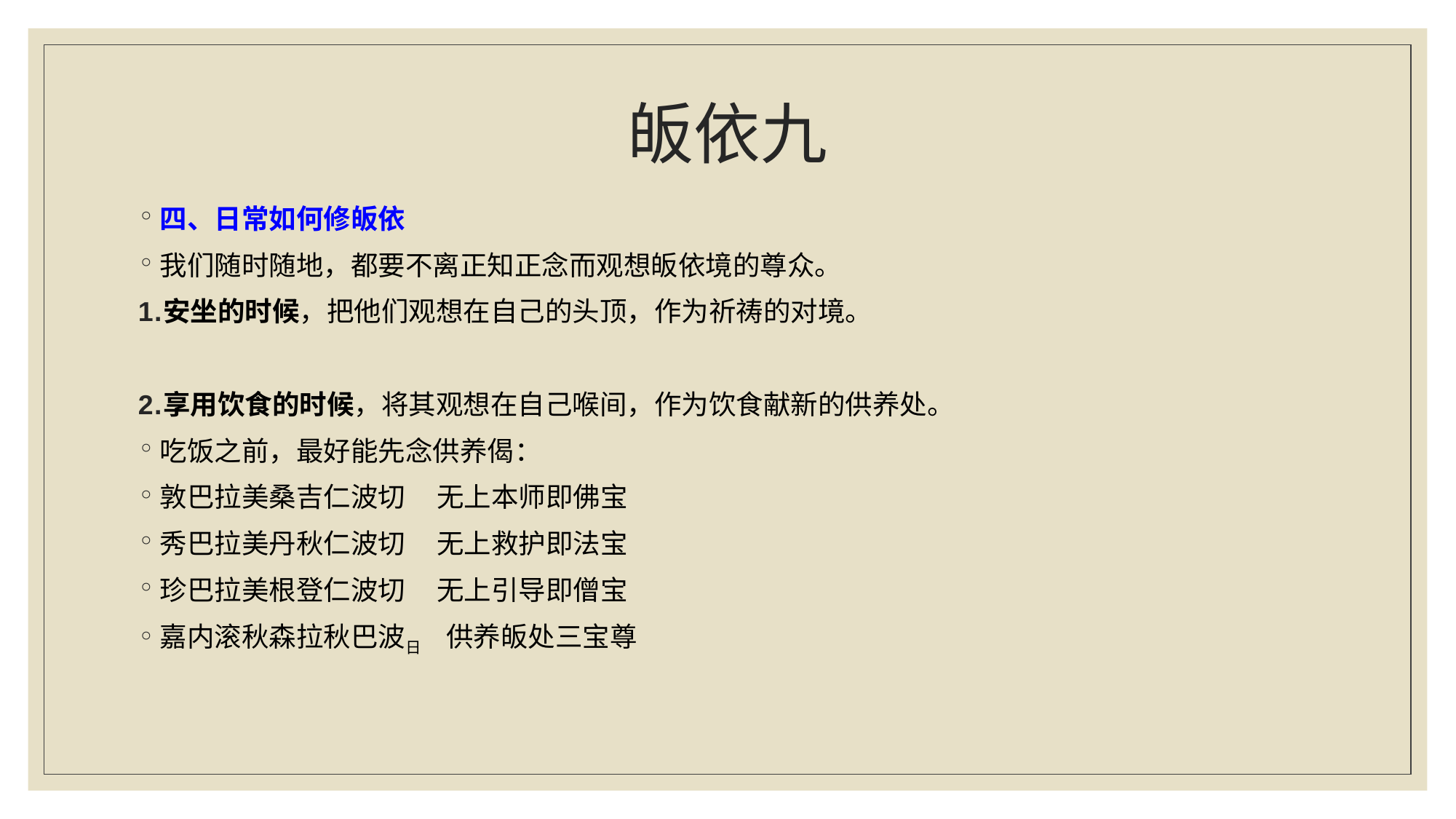

# 皈依九
四、日常如何修皈依
我们随时随地，都要不离正知正念而观想皈依境的尊众。
安坐的时候，把他们观想在自己的头顶，作为祈祷的对境。

享用饮食的时候，将其观想在自己喉间，作为饮食献新的供养处。
吃饭之前，最好能先念供养偈：
敦巴拉美桑吉仁波切     无上本师即佛宝
秀巴拉美丹秋仁波切     无上救护即法宝
珍巴拉美根登仁波切     无上引导即僧宝
嘉内滚秋森拉秋巴波日    供养皈处三宝尊